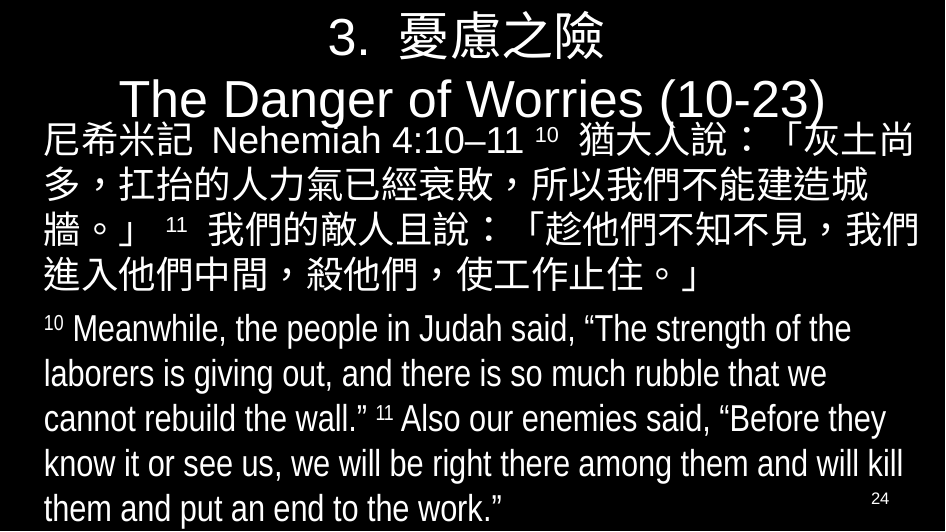

# 3. 憂慮之險 The Danger of Worries (10-23)
尼希米記 Nehemiah 4:10–11 10 猶大人說：「灰土尚多，扛抬的人力氣已經衰敗，所以我們不能建造城牆。」11 我們的敵人且說：「趁他們不知不見，我們進入他們中間，殺他們，使工作止住。」
10 Meanwhile, the people in Judah said, “The strength of the laborers is giving out, and there is so much rubble that we cannot rebuild the wall.” 11 Also our enemies said, “Before they know it or see us, we will be right there among them and will kill them and put an end to the work.”

24